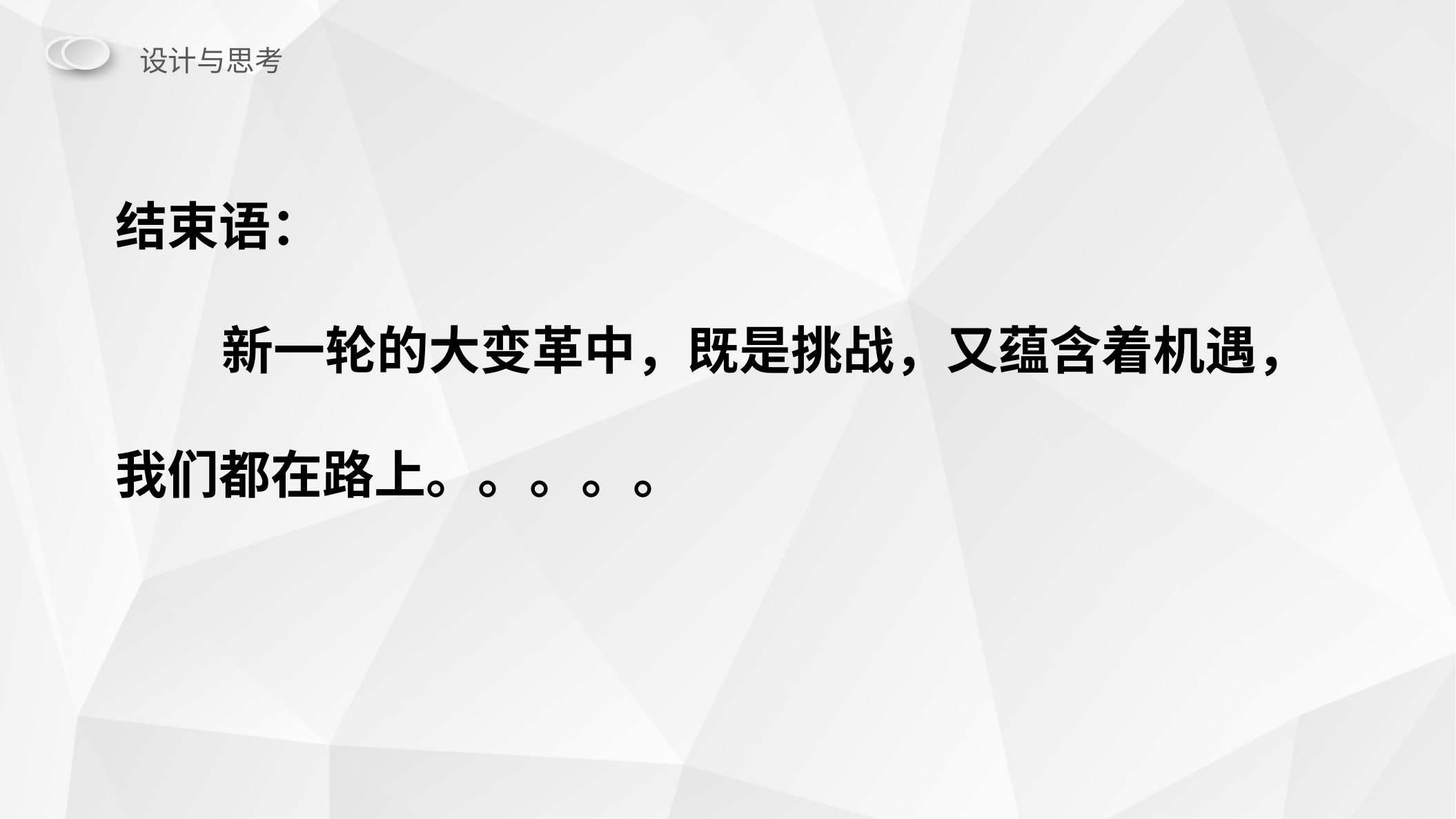

设计与思考

结束语：
        新一轮的大变革中，既是挑战，又蕴含着机遇，我们都在路上。。。。。